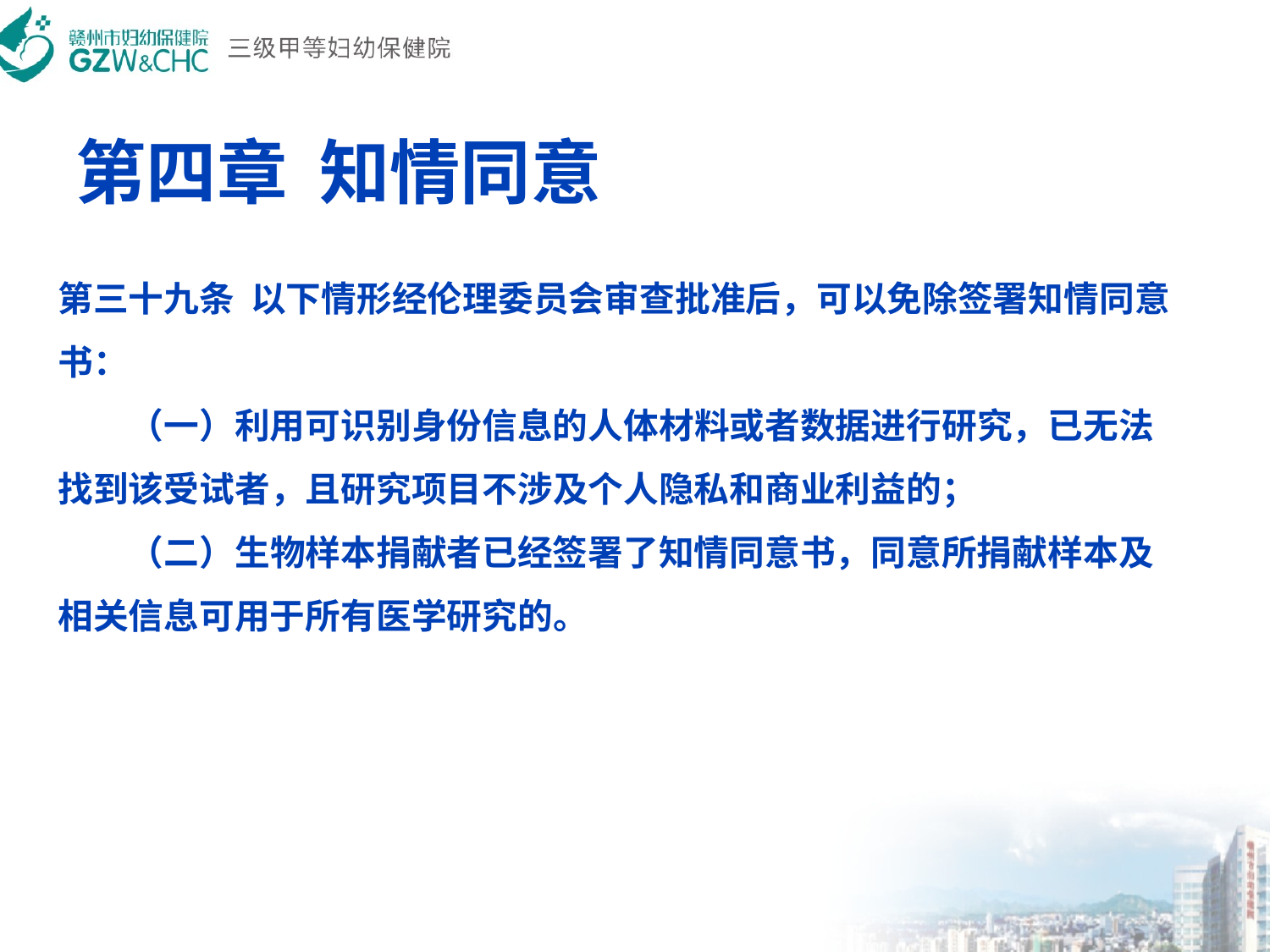

# 第四章  知情同意
第三十九条  以下情形经伦理委员会审查批准后，可以免除签署知情同意书：
　　（一）利用可识别身份信息的人体材料或者数据进行研究，已无法找到该受试者，且研究项目不涉及个人隐私和商业利益的；
　　（二）生物样本捐献者已经签署了知情同意书，同意所捐献样本及相关信息可用于所有医学研究的。